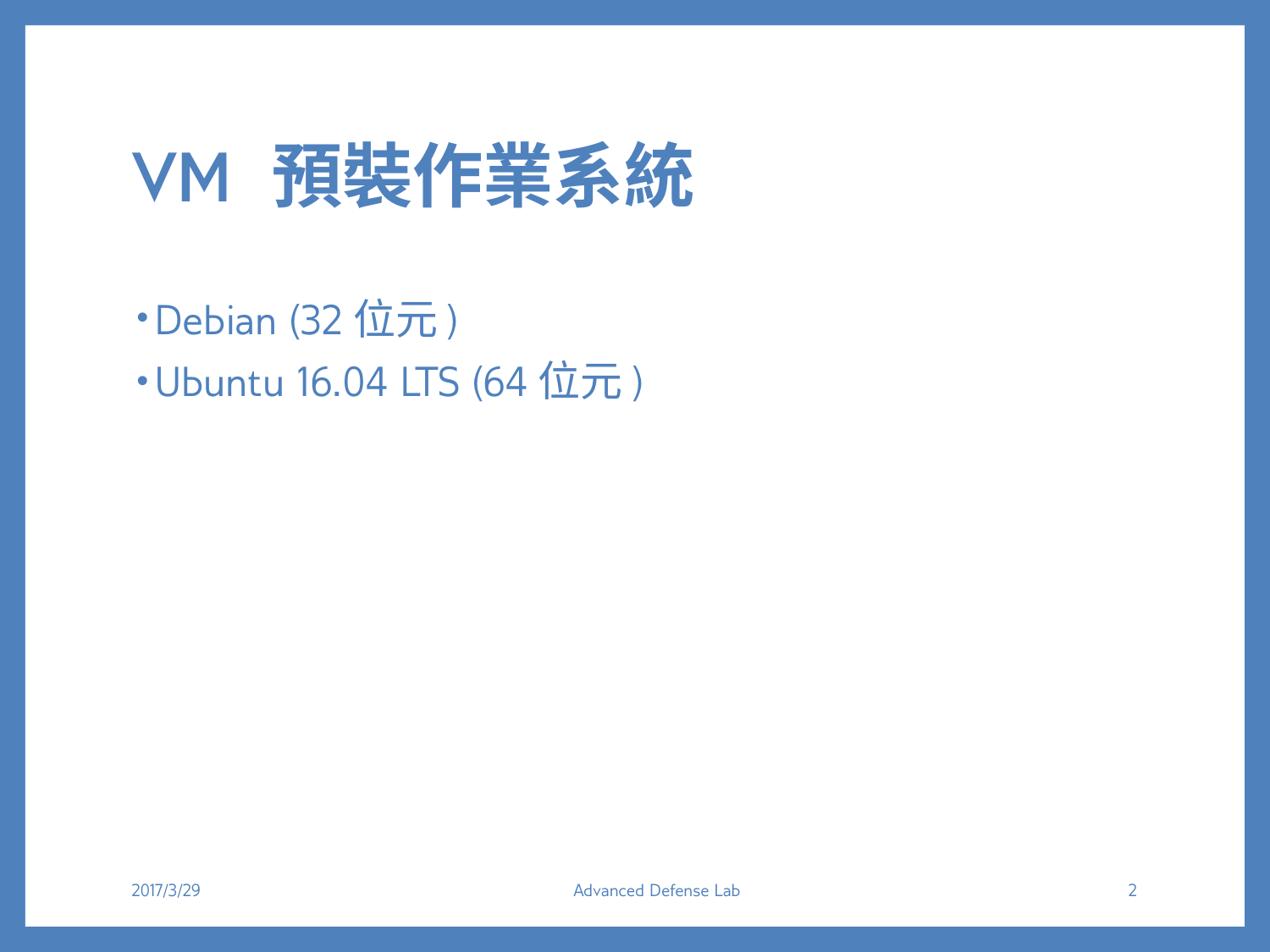

# VM 預裝作業系統
Debian (32位元)
Ubuntu 16.04 LTS (64位元)
2017/3/29
Advanced Defense Lab
2